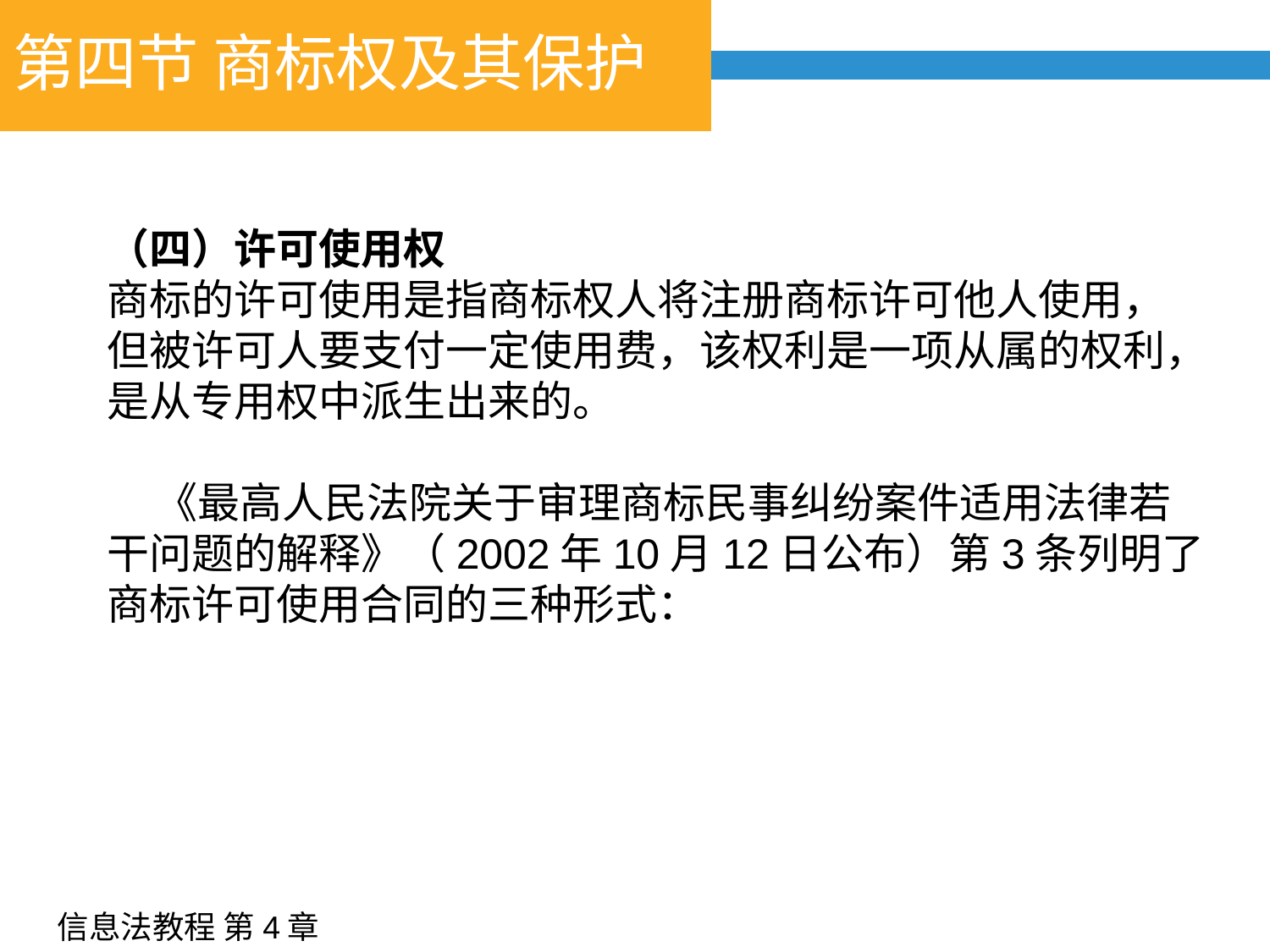

# 第四节 商标权及其保护
（四）许可使用权
商标的许可使用是指商标权人将注册商标许可他人使用，但被许可人要支付一定使用费，该权利是一项从属的权利，是从专用权中派生出来的。

    《最高人民法院关于审理商标民事纠纷案件适用法律若干问题的解释》（2002年10月12日公布）第3条列明了商标许可使用合同的三种形式：

信息法教程 第4章